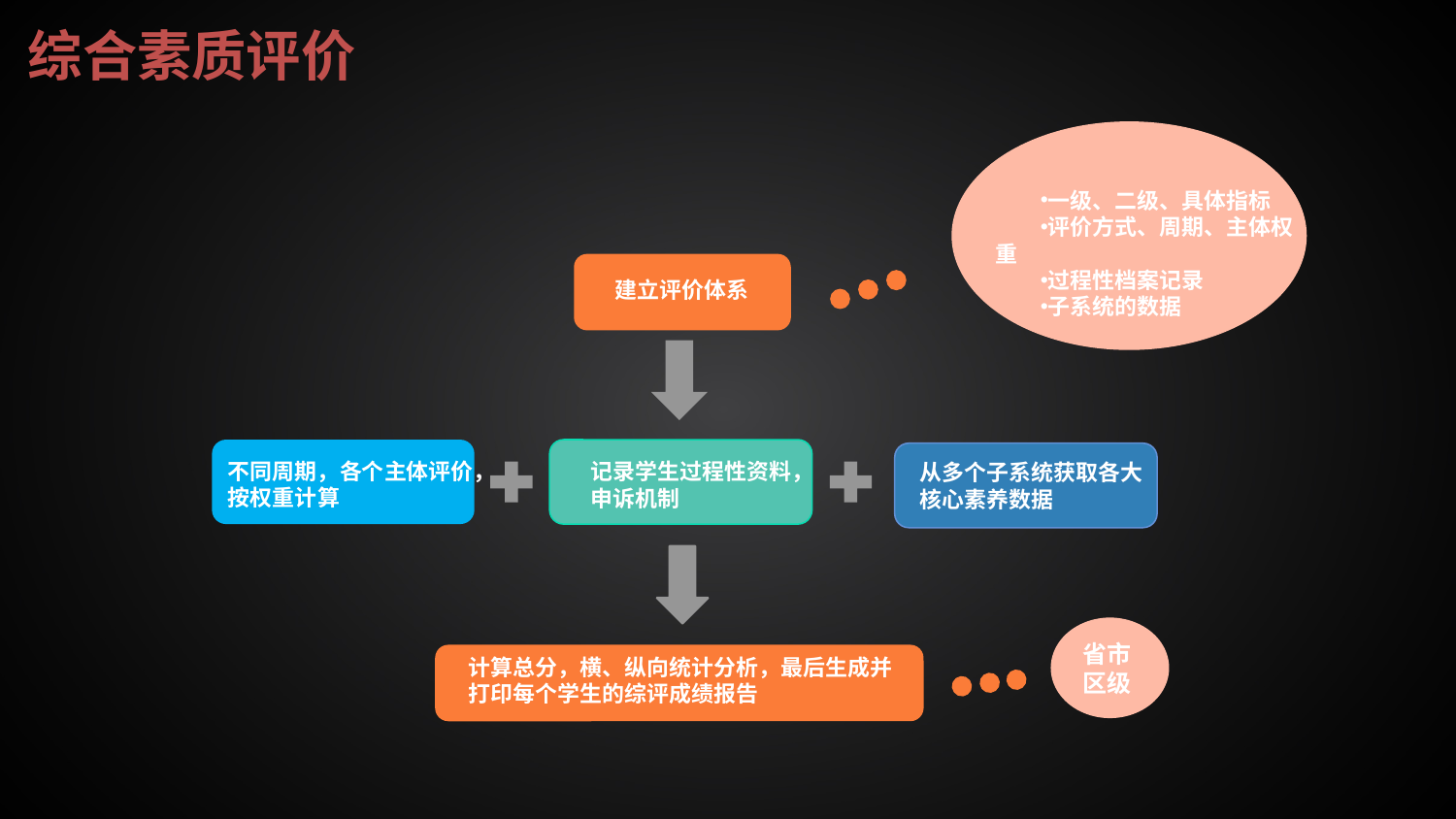

综合素质评价

一级、二级、具体指标
评价方式、周期、主体权重
过程性档案记录
子系统的数据

建立评价体系

不同周期，各个主体评价，按权重计算

记录学生过程性资料，申诉机制

从多个子系统获取各大核心素养数据

省市区级

计算总分，横、纵向统计分析，最后生成并打印每个学生的综评成绩报告